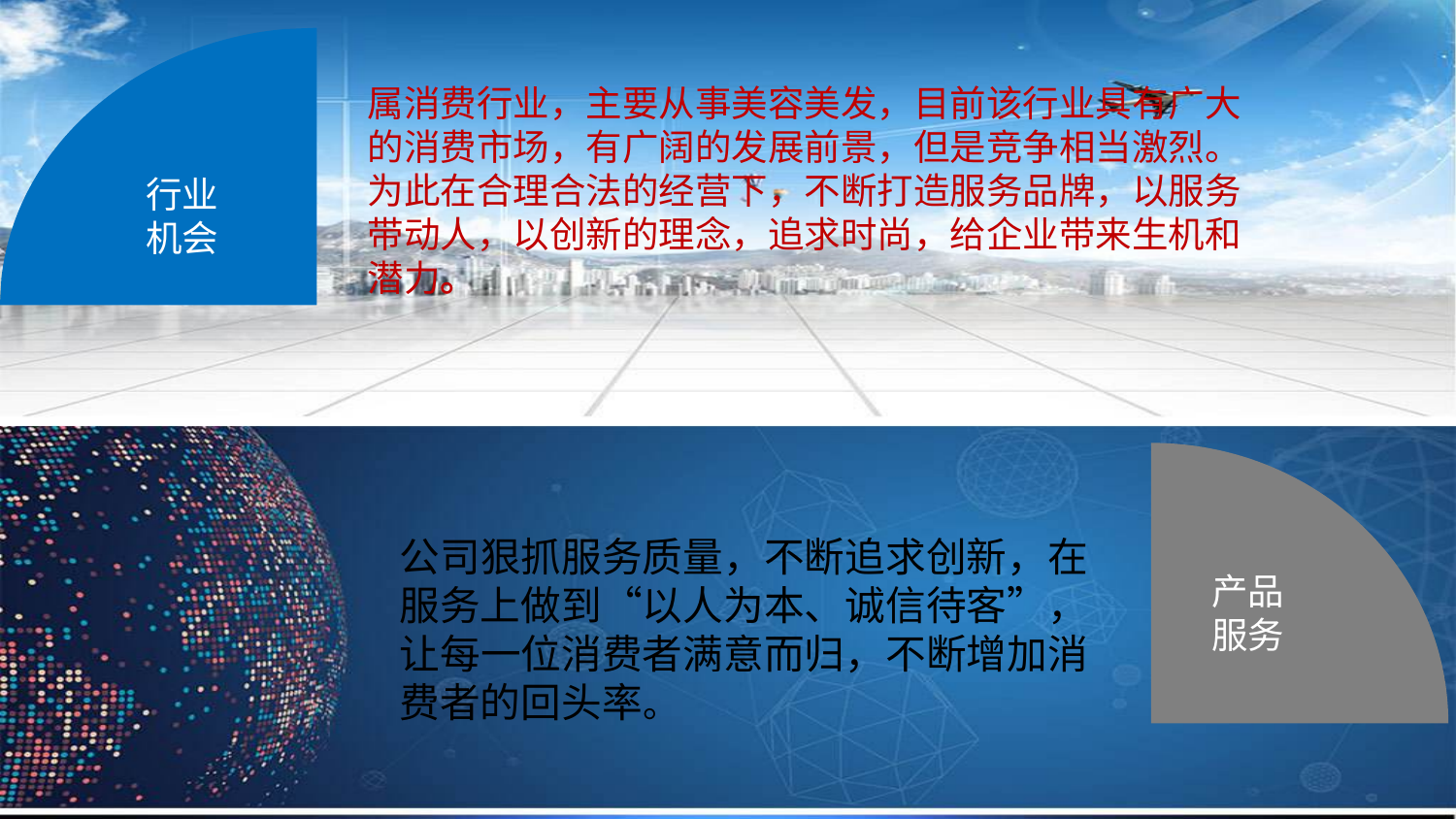

属消费行业，主要从事美容美发，目前该行业具有广大的消费市场，有广阔的发展前景，但是竞争相当激烈。为此在合理合法的经营下，不断打造服务品牌，以服务带动人，以创新的理念，追求时尚，给企业带来生机和潜力。
行业机会

公司狠抓服务质量，不断追求创新，在服务上做到“以人为本、诚信待客”，让每一位消费者满意而归，不断增加消费者的回头率。
产品服务